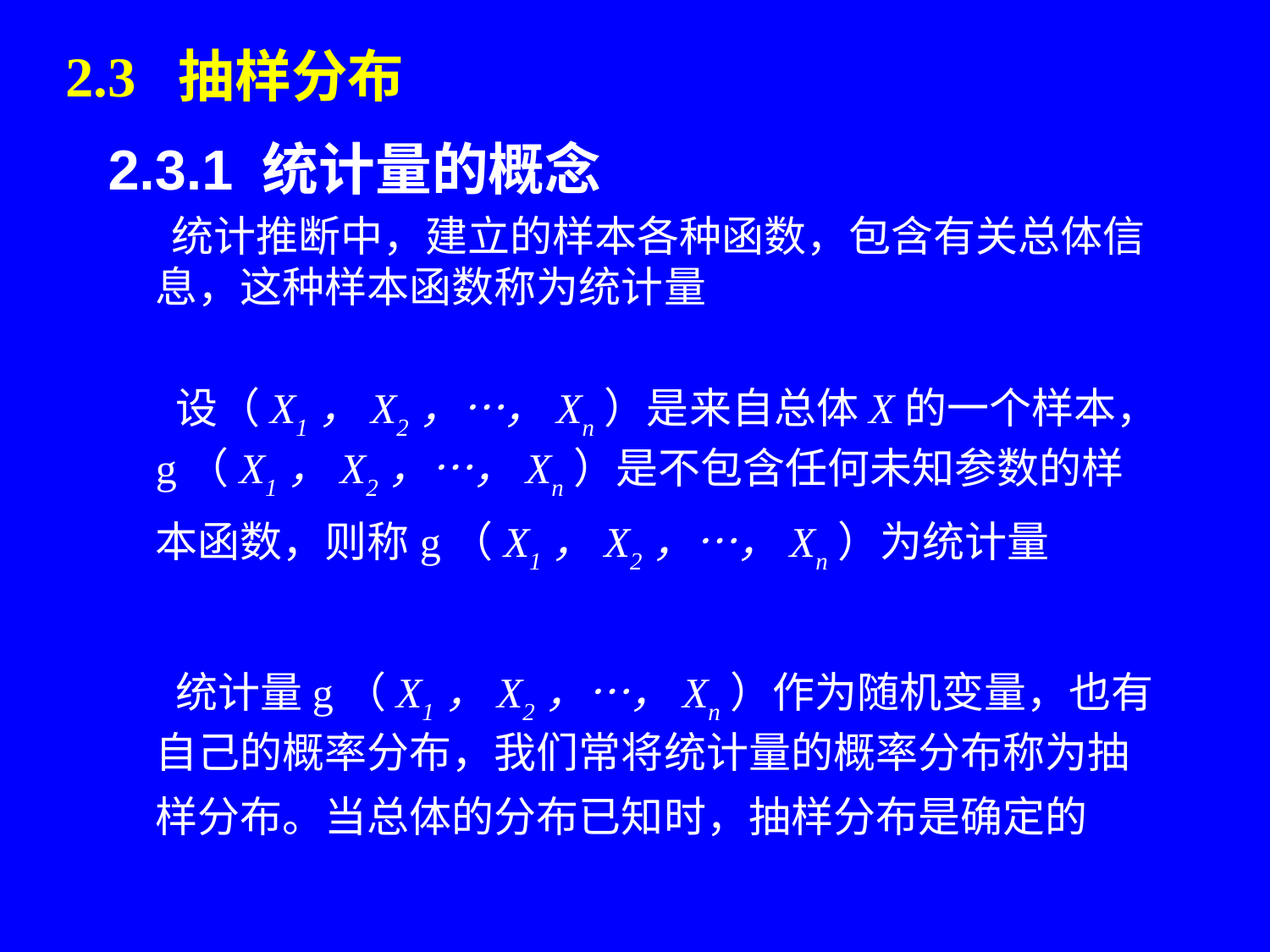

# 2.3  抽样分布
2.3.1 统计量的概念
       统计推断中，建立的样本各种函数，包含有关总体信息，这种样本函数称为统计量

      设（X1，X2，…，Xn）是来自总体X的一个样本，g（X1，X2，…，Xn）是不包含任何未知参数的样本函数，则称g（X1，X2，…，Xn）为统计量

      统计量g（X1，X2，…，Xn）作为随机变量，也有自己的概率分布，我们常将统计量的概率分布称为抽样分布。当总体的分布已知时，抽样分布是确定的